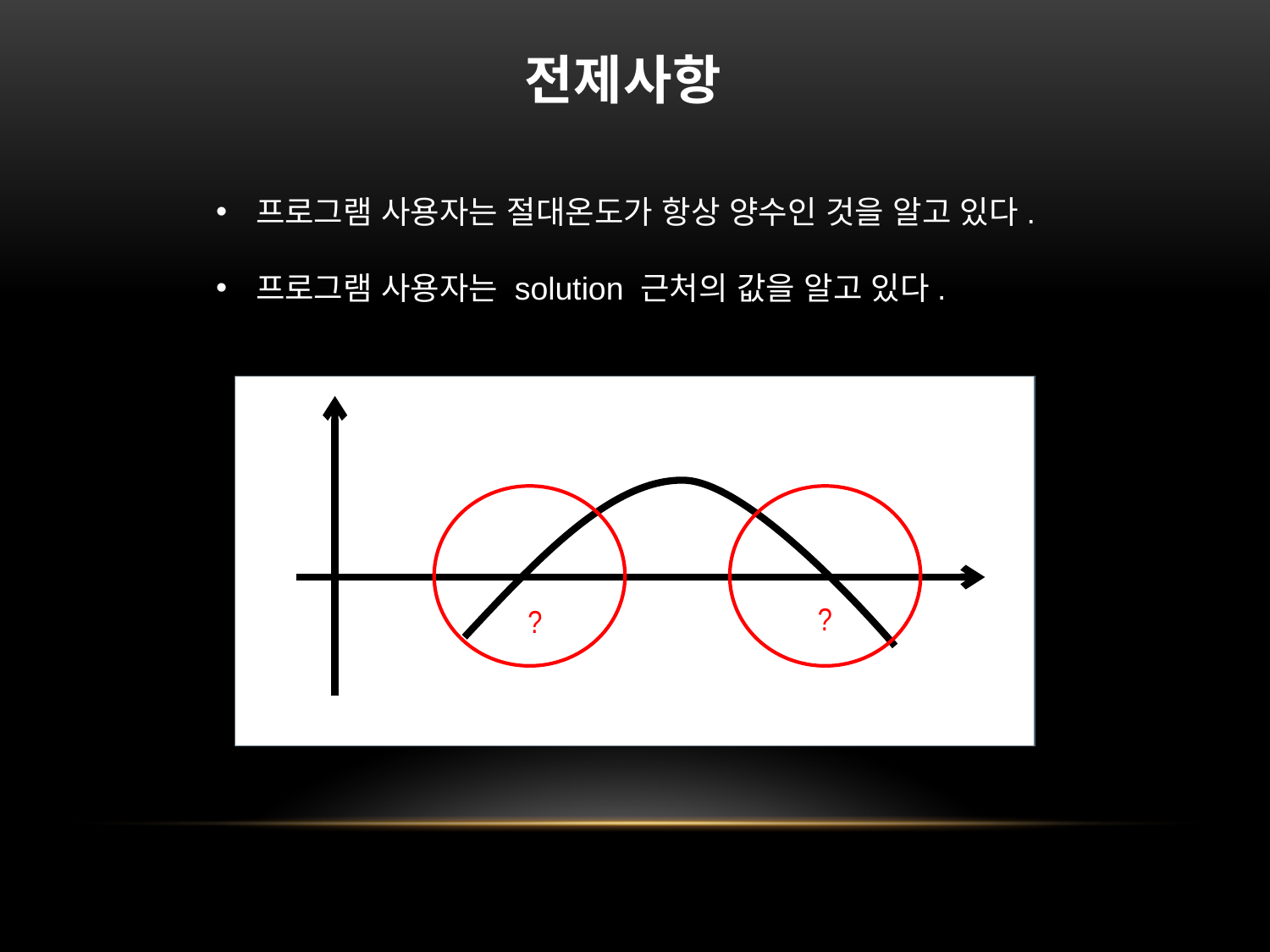

# 전제사항
프로그램 사용자는 절대온도가 항상 양수인 것을 알고 있다.

프로그램 사용자는 solution 근처의 값을 알고 있다.

?
?